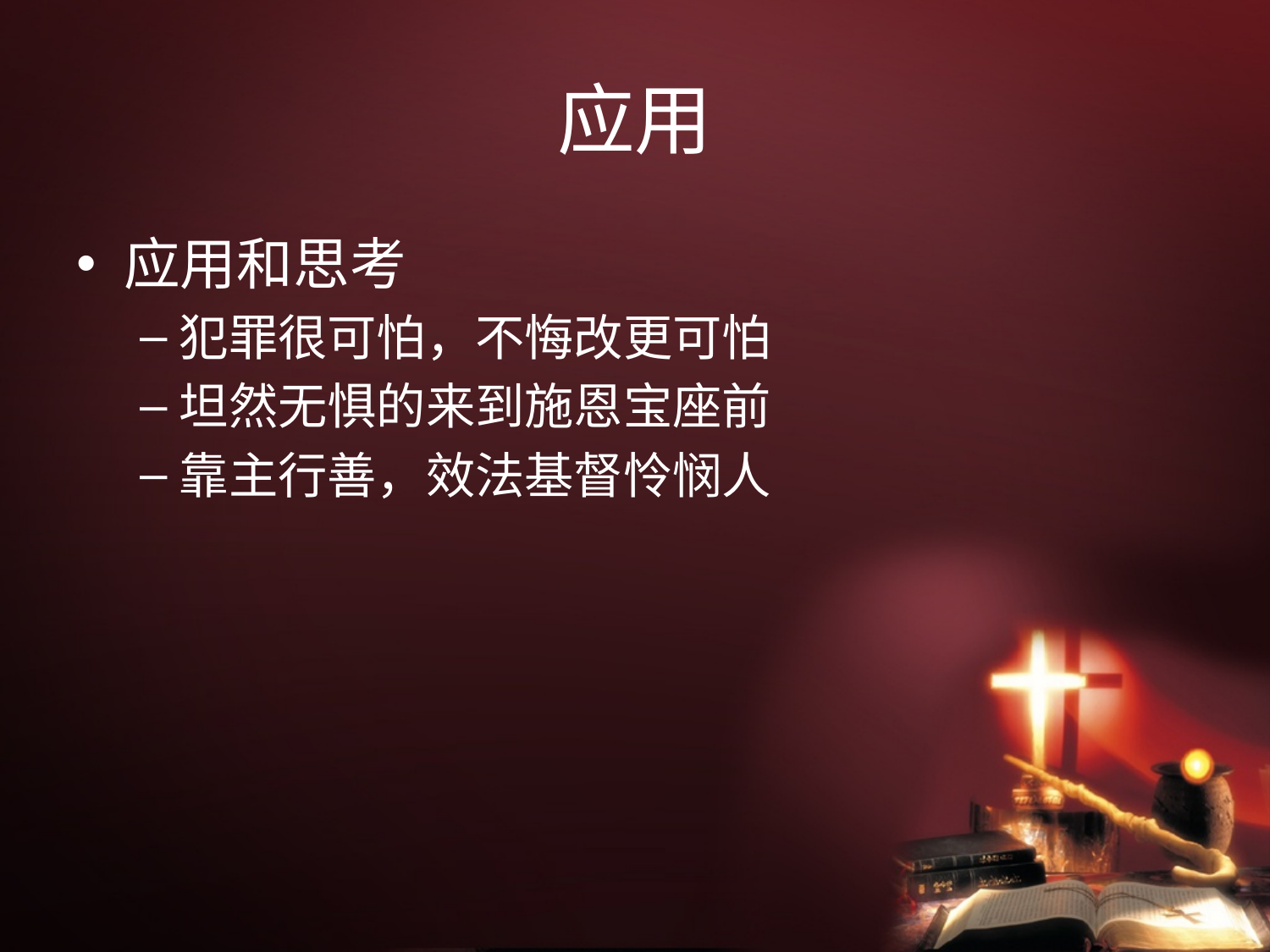

# 应用
应用和思考
犯罪很可怕，不悔改更可怕
坦然无惧的来到施恩宝座前
靠主行善，效法基督怜悯人